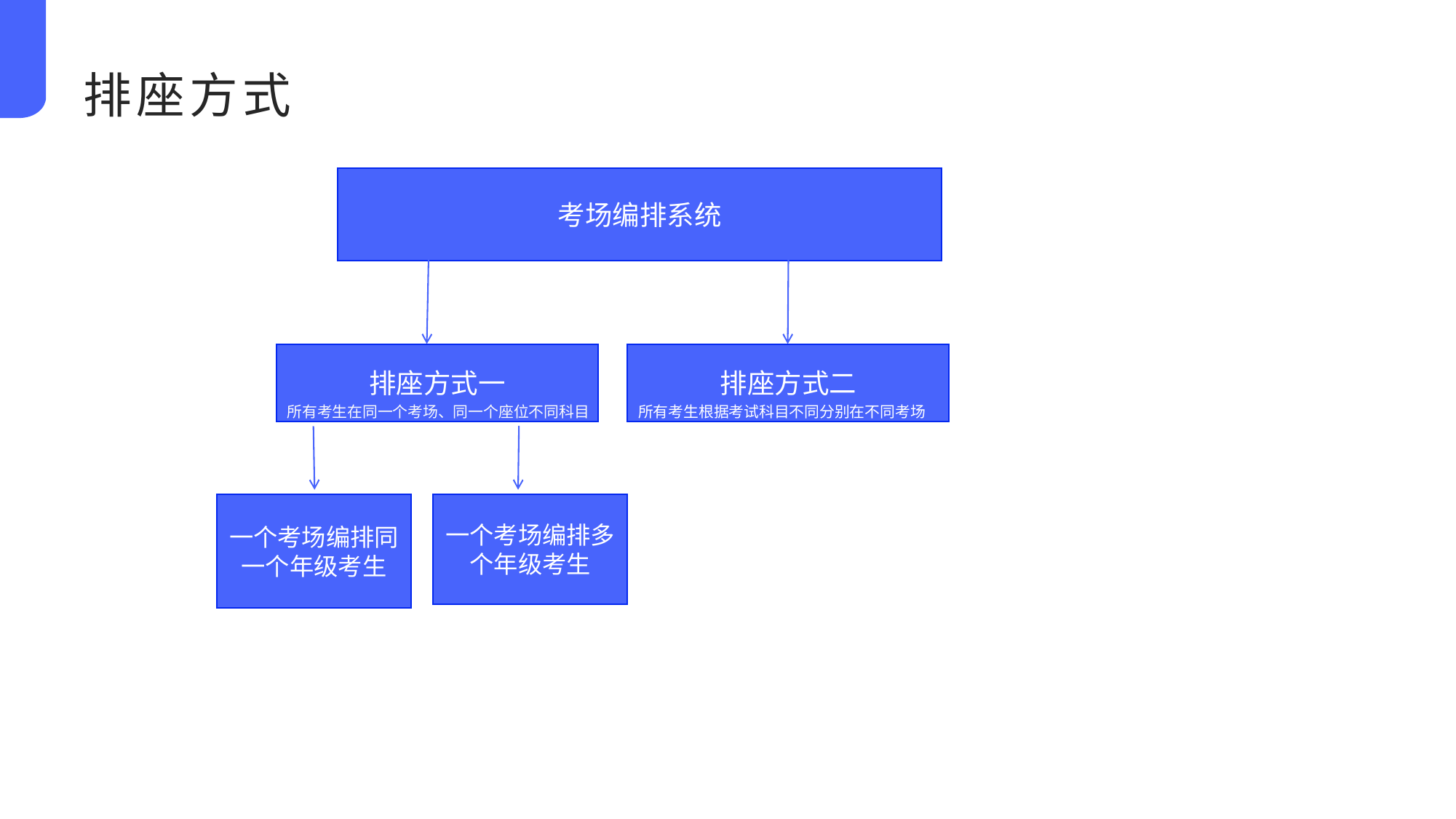

排座方式
考场编排系统
排座方式一
排座方式二
所有考生在同一个考场、同一个座位不同科目
所有考生根据考试科目不同分别在不同考场
一个考场编排同一个年级考生
一个考场编排多个年级考生